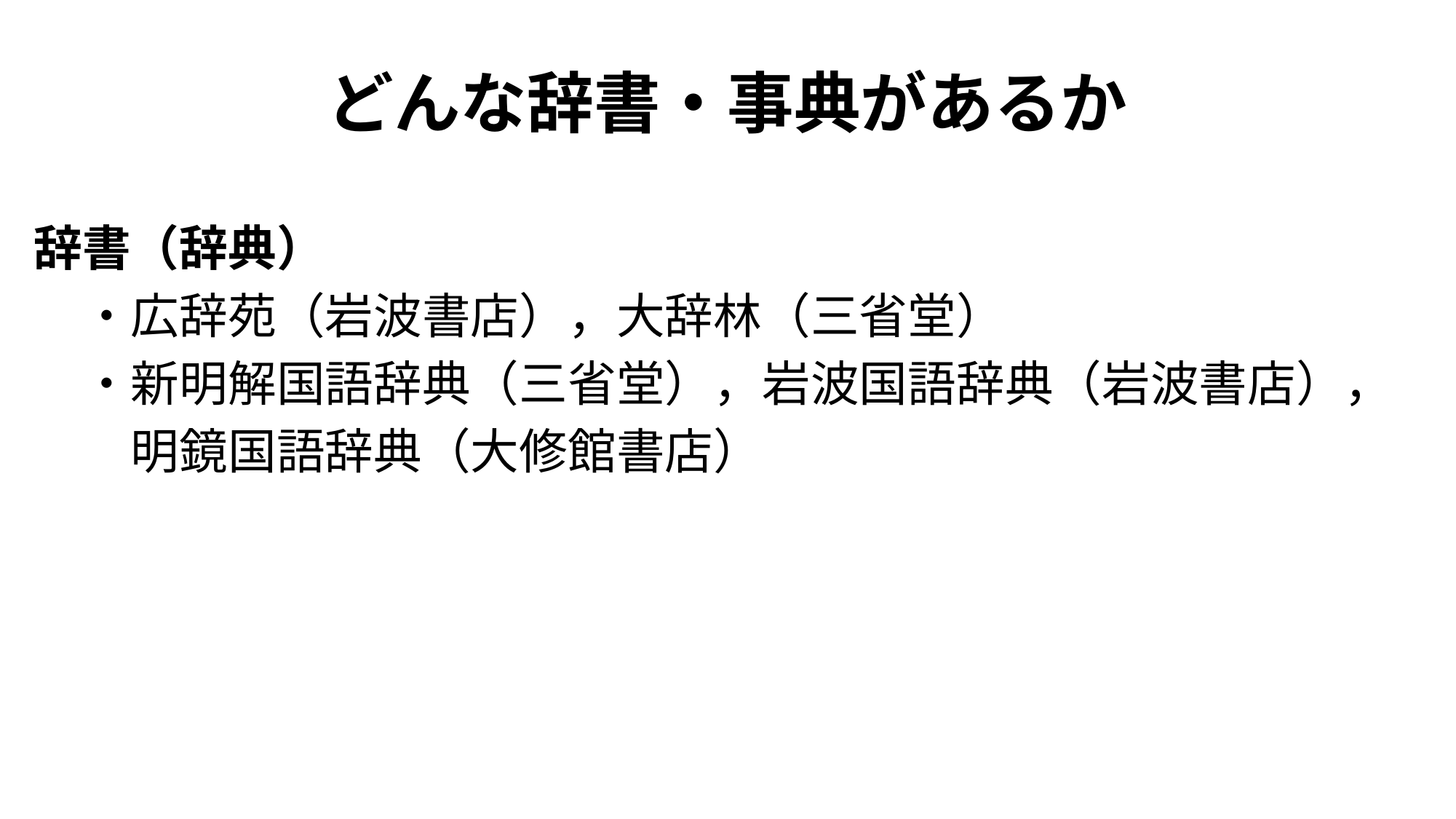

# どんな辞書・事典があるか
辞書（辞典）
　・広辞苑（岩波書店），大辞林（三省堂）
　・新明解国語辞典（三省堂），岩波国語辞典（岩波書店），
　　明鏡国語辞典（大修館書店）